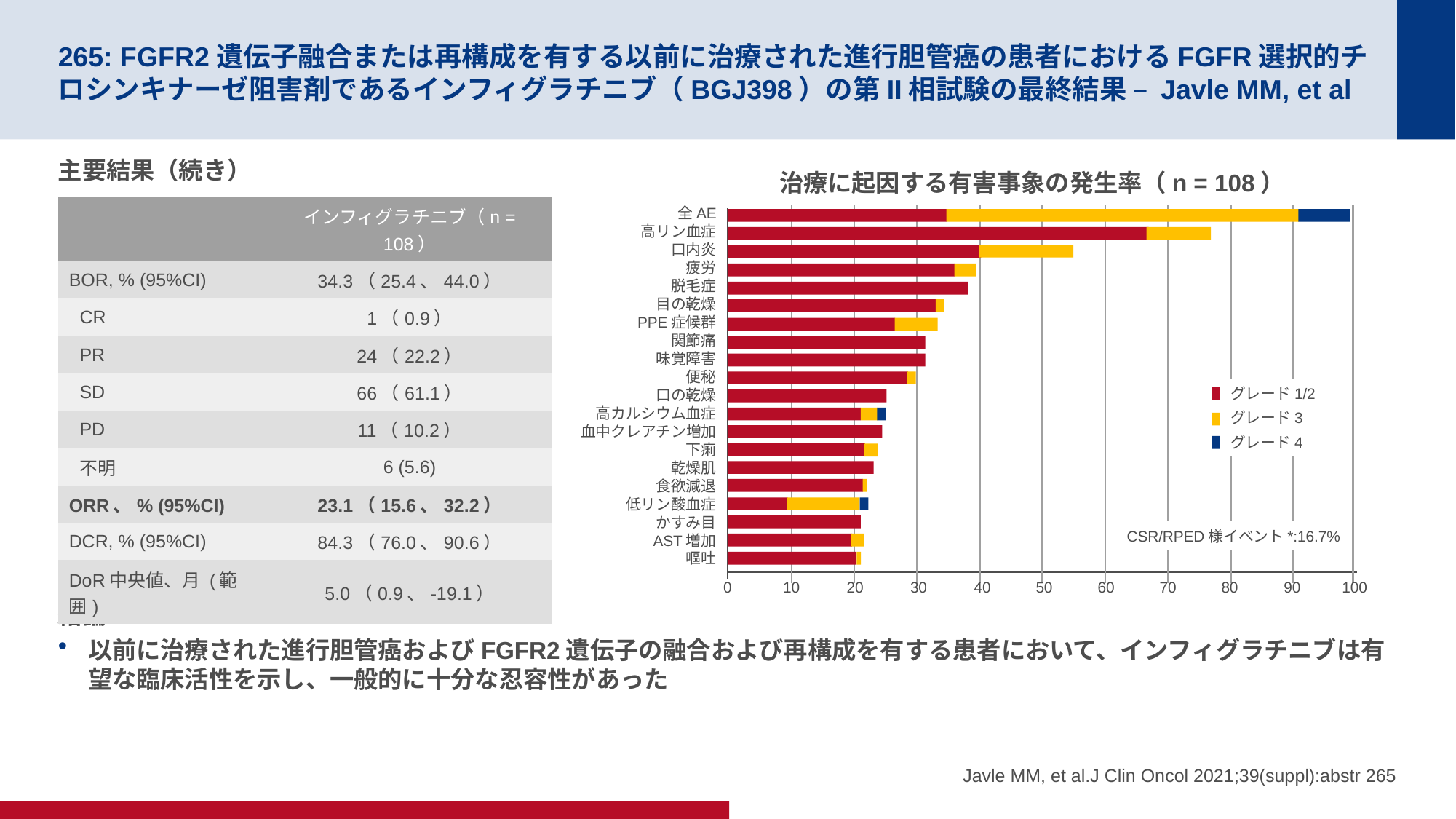

# 265: FGFR2遺伝子融合または再構成を有する以前に治療された進行胆管癌の患者におけるFGFR選択的チロシンキナーゼ阻害剤であるインフィグラチニブ（BGJ398）の第II相試験の最終結果 – Javle MM, et al
主要結果（続き）
結論
以前に治療された進行胆管癌およびFGFR2遺伝子の融合および再構成を有する患者において、インフィグラチニブは有望な臨床活性を示し、一般的に十分な忍容性があった
治療に起因する有害事象の発生率（n = 108）
|  | インフィグラチニブ（n = 108） |
| --- | --- |
| BOR, % (95%CI) | 34.3（25.4、44.0） |
| CR | 1（0.9） |
| PR | 24（22.2） |
| SD | 66（61.1） |
| PD | 11（10.2） |
| 不明 | 6 (5.6) |
| ORR、% (95%CI) | 23.1（15.6、32.2） |
| DCR, % (95%CI) | 84.3（76.0、90.6） |
| DoR中央値、月 (範囲) | 5.0（0.9、-19.1） |
全AE
高リン血症
口内炎
疲労
脱毛症
目の乾燥
PPE症候群
関節痛
味覚障害
便秘
口の乾燥
高カルシウム血症
血中クレアチン増加
下痢
乾燥肌
食欲減退
低リン酸血症
かすみ目
AST増加
嘔吐

グレード1/2

グレード3

グレード4

CSR/RPED様イベント*:16.7%

0
10
20
30
40
50
60
70
80
90
100
Javle MM, et al.J Clin Oncol 2021;39(suppl):abstr 265